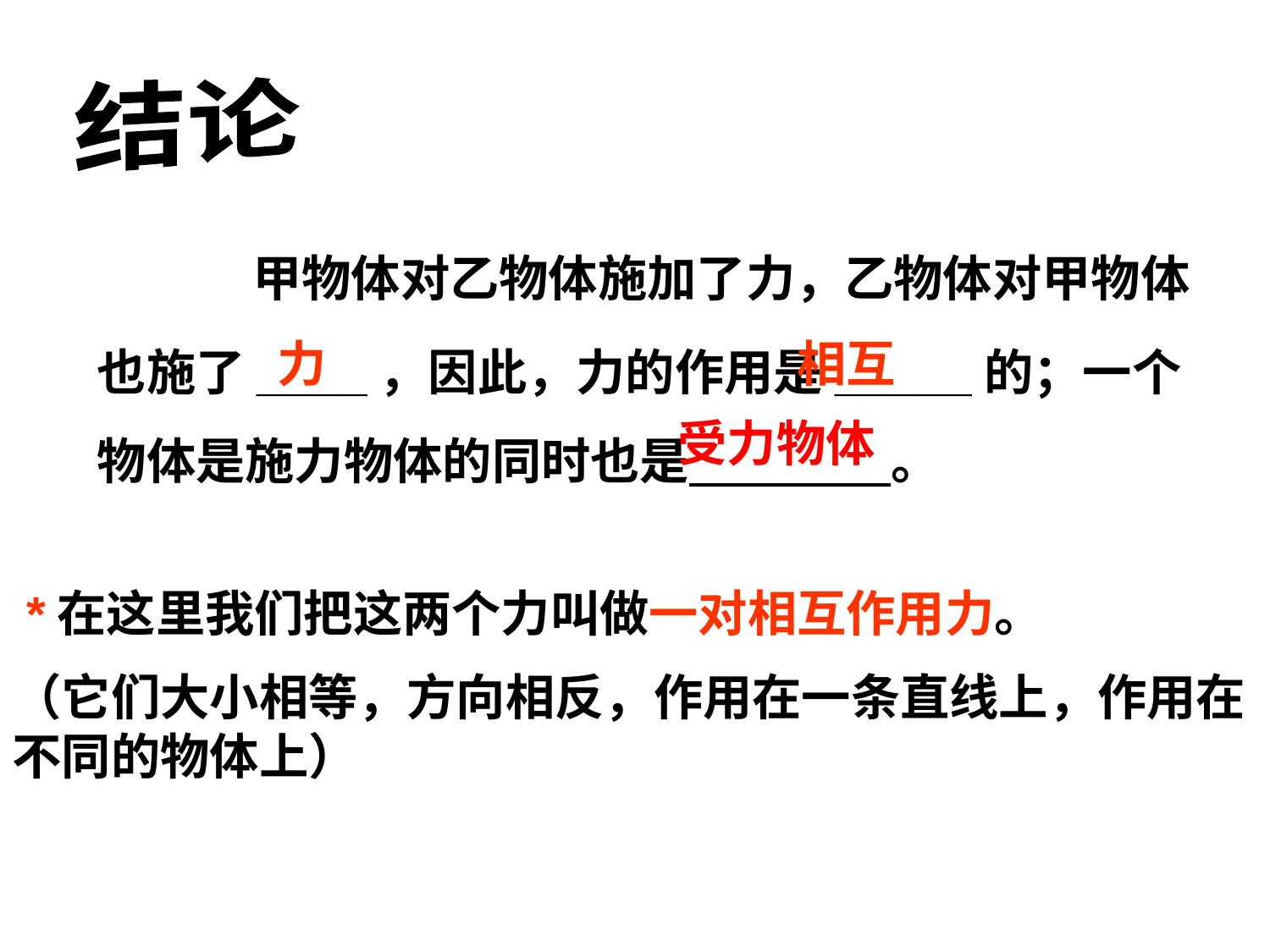

结论

　　甲物体对乙物体施加了力，乙物体对甲物体也施了____，因此，力的作用是_____的；一个物体是施力物体的同时也是                  。

力
相互
受力物体
 *在这里我们把这两个力叫做一对相互作用力。
（它们大小相等，方向相反，作用在一条直线上，作用在不同的物体上）